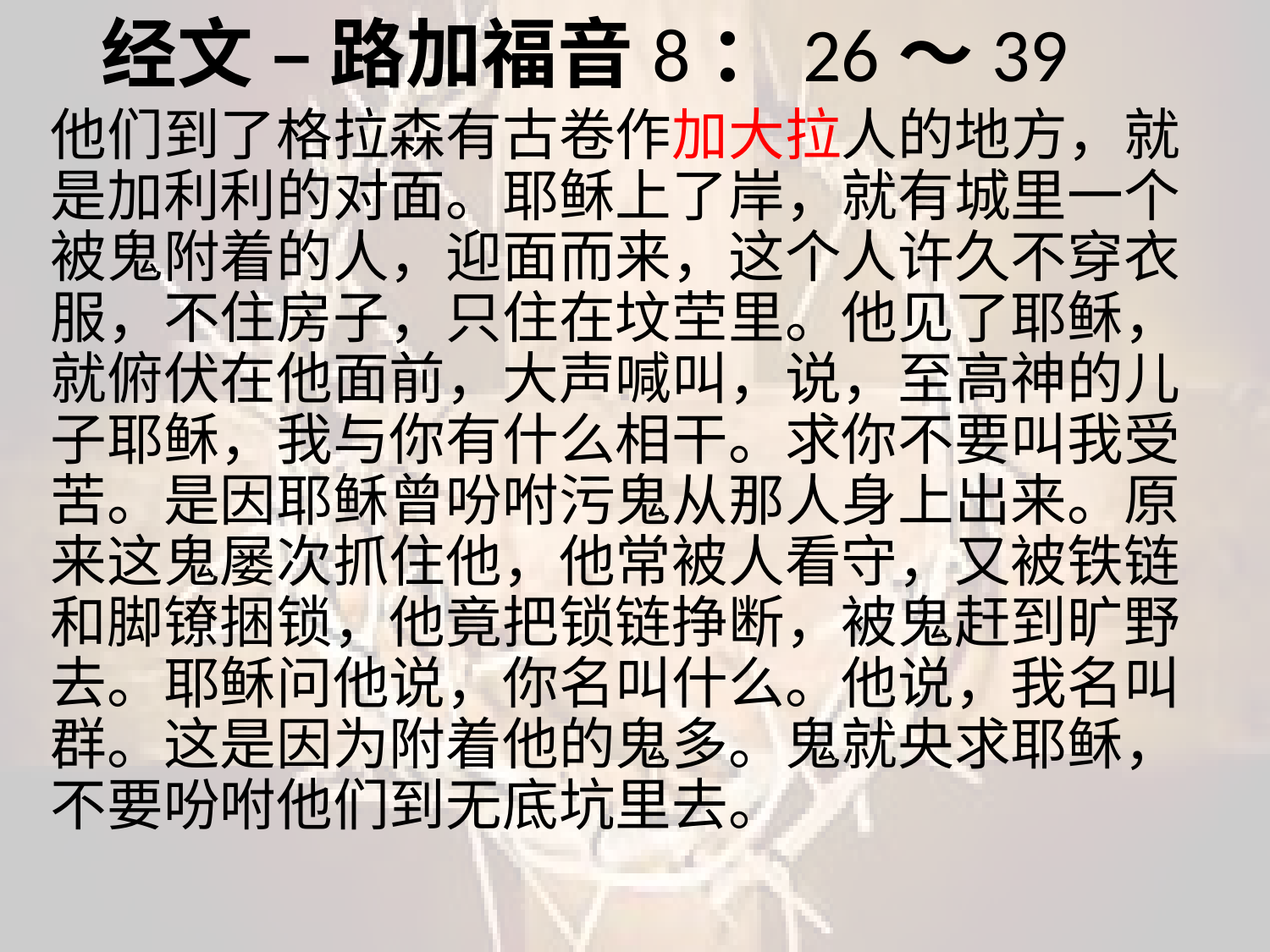

# 经文 – 路加福音8：26～39
他们到了格拉森有古卷作加大拉人的地方，就是加利利的对面。耶稣上了岸，就有城里一个被鬼附着的人，迎面而来，这个人许久不穿衣服，不住房子，只住在坟茔里。他见了耶稣，就俯伏在他面前，大声喊叫，说，至高神的儿子耶稣，我与你有什么相干。求你不要叫我受苦。是因耶稣曾吩咐污鬼从那人身上出来。原来这鬼屡次抓住他，他常被人看守，又被铁链和脚镣捆锁，他竟把锁链挣断，被鬼赶到旷野去。耶稣问他说，你名叫什么。他说，我名叫群。这是因为附着他的鬼多。鬼就央求耶稣，不要吩咐他们到无底坑里去。